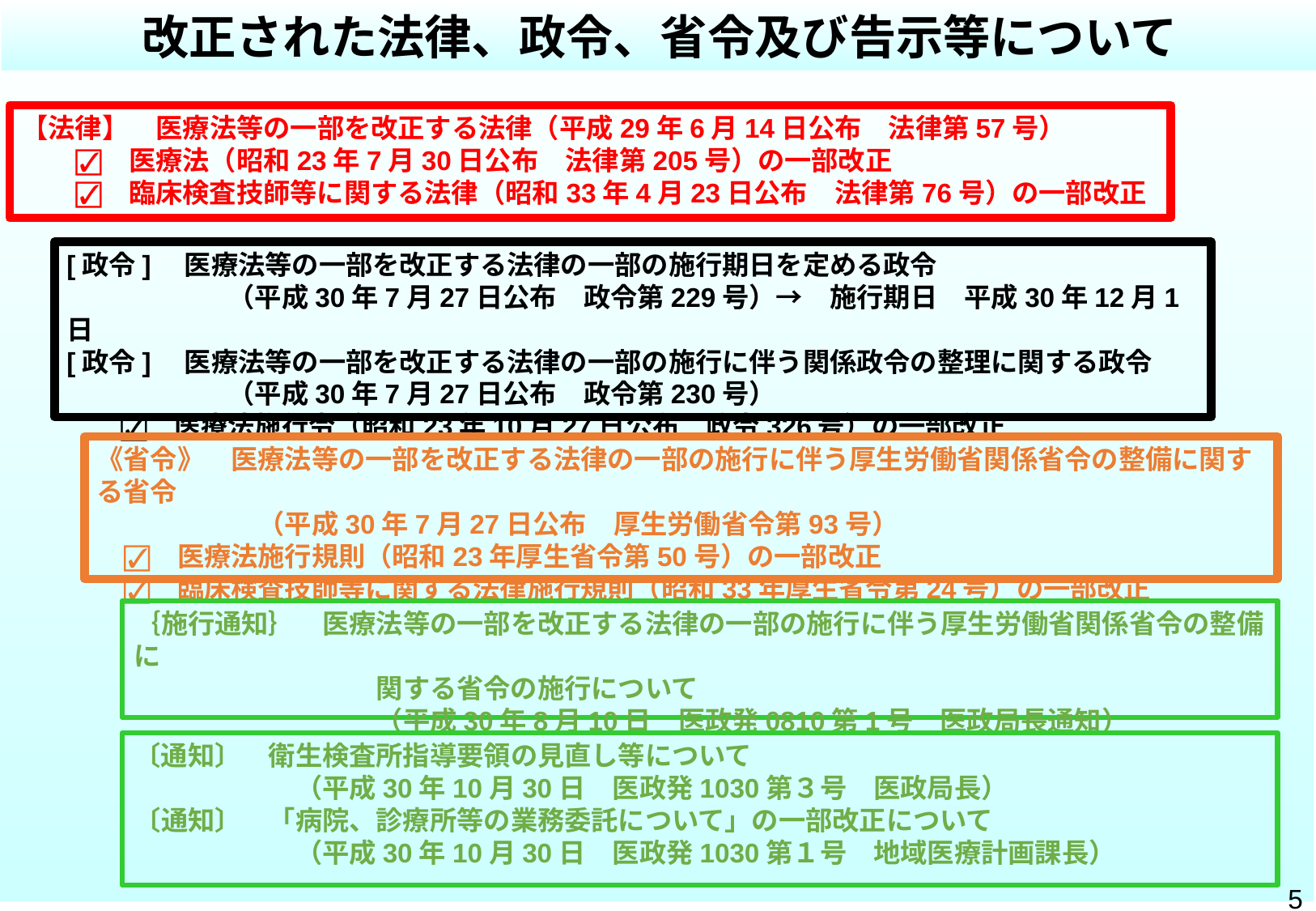

改正された法律、政令、省令及び告示等について

【法律】　医療法等の一部を改正する法律（平成29年6月14日公布　法律第57号）
　　☑　医療法（昭和23年7月30日公布　法律第205号）の一部改正
　　☑　臨床検査技師等に関する法律（昭和33年4月23日公布　法律第76号）の一部改正
[政令]　医療法等の一部を改正する法律の一部の施行期日を定める政令
　　　　　　（平成30年7月27日公布　政令第229号）→　施行期日　平成30年12月1日
[政令]　医療法等の一部を改正する法律の一部の施行に伴う関係政令の整理に関する政令
　　　　　　（平成30年7月27日公布　政令第230号）
　　☑　医療法施行令（昭和23年10月27日公布　政令326号）の一部改正
《省令》　医療法等の一部を改正する法律の一部の施行に伴う厚生労働省関係省令の整備に関する省令
　　　　　　（平成30年7月27日公布　厚生労働省令第93号）
　☑　医療法施行規則（昭和23年厚生省令第50号）の一部改正
　☑　臨床検査技師等に関する法律施行規則（昭和33年厚生省令第24号）の一部改正

｛施行通知｝　医療法等の一部を改正する法律の一部の施行に伴う厚生労働省関係省令の整備に
　　　　　　　　　関する省令の施行について
　　　　　　　　　（平成30年8月10日　医政発0810第1号　医政局長通知）
〔通知〕　衛生検査所指導要領の見直し等について
　　　　　　（平成30年10月30日　医政発1030第３号　医政局長）
〔通知〕　「病院、診療所等の業務委託について」の一部改正について
　　　　　　（平成30年10月30日　医政発1030第１号　地域医療計画課長）

5